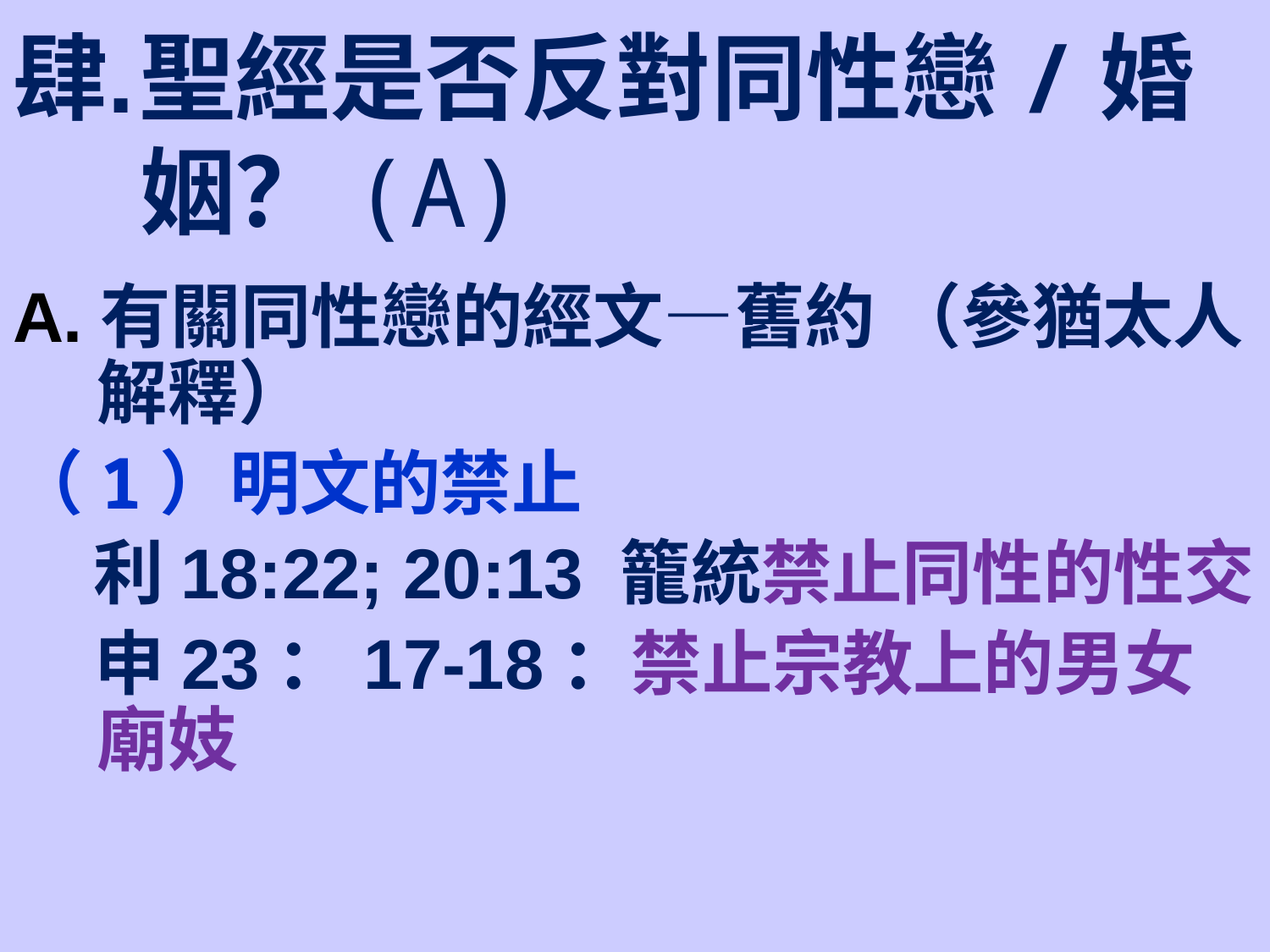

# 聖經是否反對同性戀/婚姻？(A)
A.有關同性戀的經文—舊約 （參猶太人解釋）
（1）明文的禁止
    利18:22; 20:13 籠統禁止同性的性交
    申23：17-18：禁止宗教上的男女廟妓